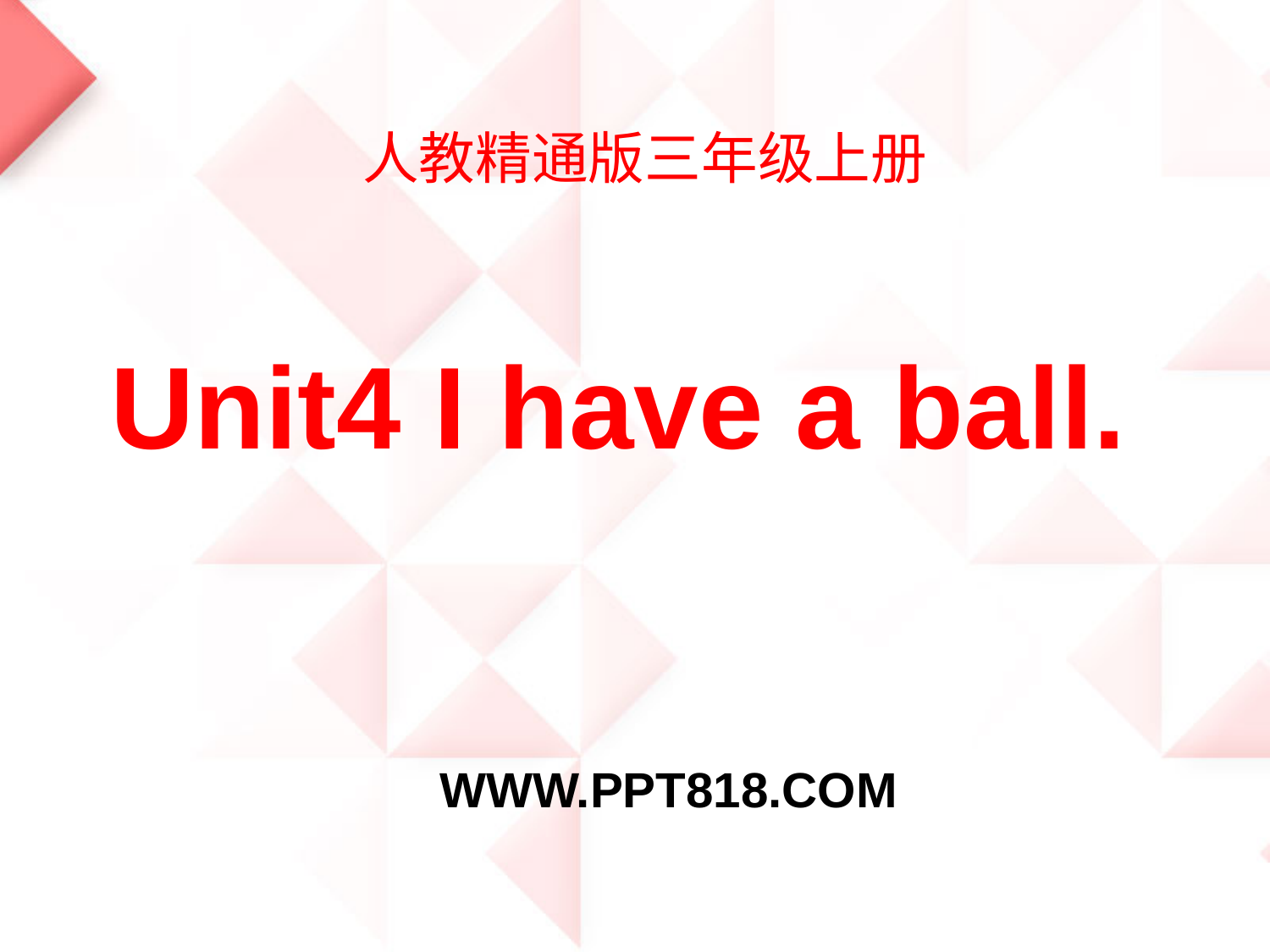

人教精通版三年级上册
Unit4 I have a ball.
WWW.PPT818.COM